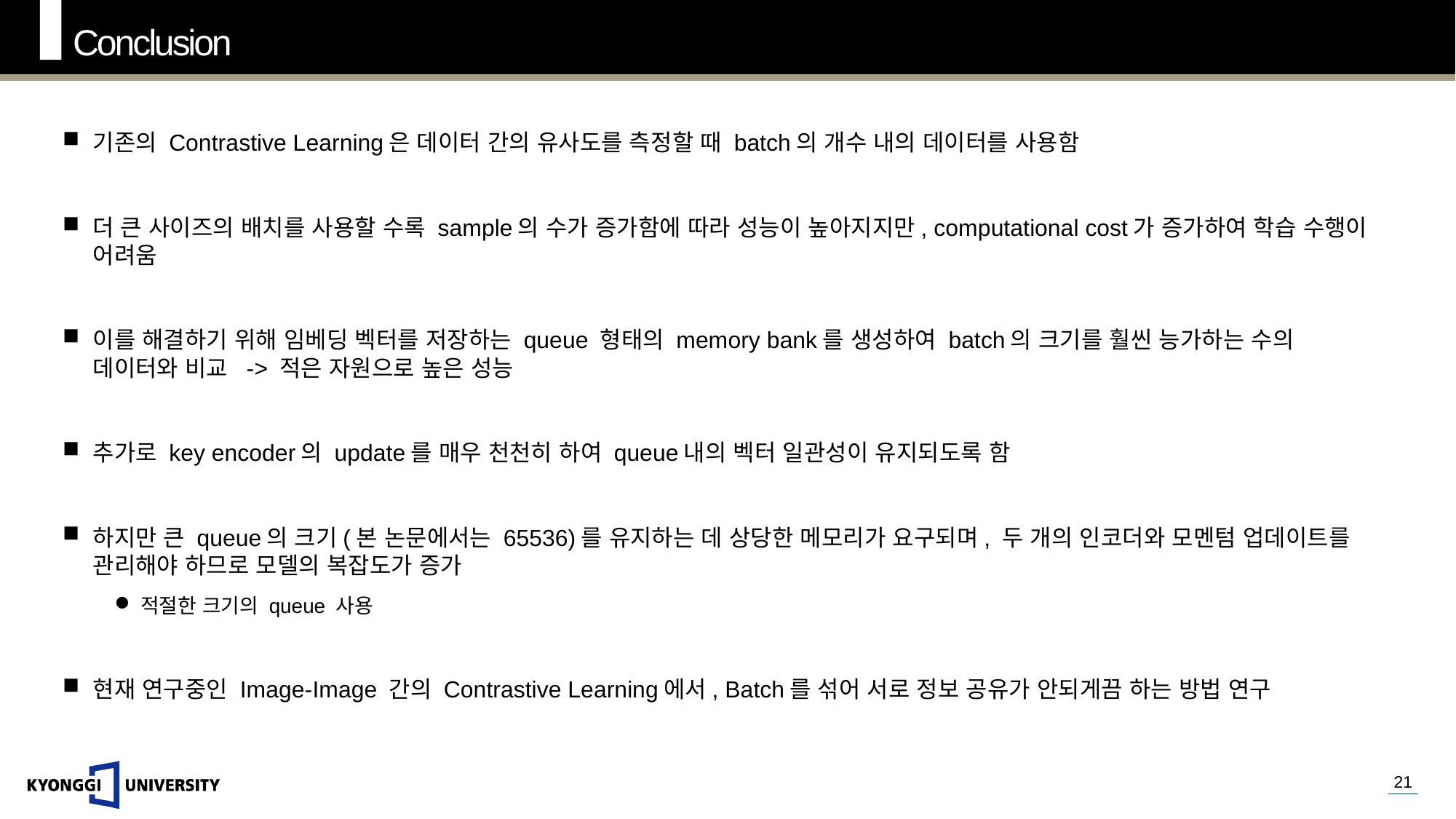

Conclusion
기존의 Contrastive Learning은 데이터 간의 유사도를 측정할 때 batch의 개수 내의 데이터를 사용함

더 큰 사이즈의 배치를 사용할 수록 sample의 수가 증가함에 따라 성능이 높아지지만, computational cost가 증가하여 학습 수행이 어려움

이를 해결하기 위해 임베딩 벡터를 저장하는 queue 형태의 memory bank를 생성하여 batch의 크기를 훨씬 능가하는 수의 데이터와 비교  -> 적은 자원으로 높은 성능

추가로 key encoder의 update를 매우 천천히 하여 queue내의 벡터 일관성이 유지되도록 함

하지만 큰 queue의 크기(본 논문에서는 65536)를 유지하는 데 상당한 메모리가 요구되며, 두 개의 인코더와 모멘텀 업데이트를 관리해야 하므로 모델의 복잡도가 증가
적절한 크기의 queue 사용

현재 연구중인 Image-Image 간의 Contrastive Learning에서, Batch를 섞어 서로 정보 공유가 안되게끔 하는 방법 연구